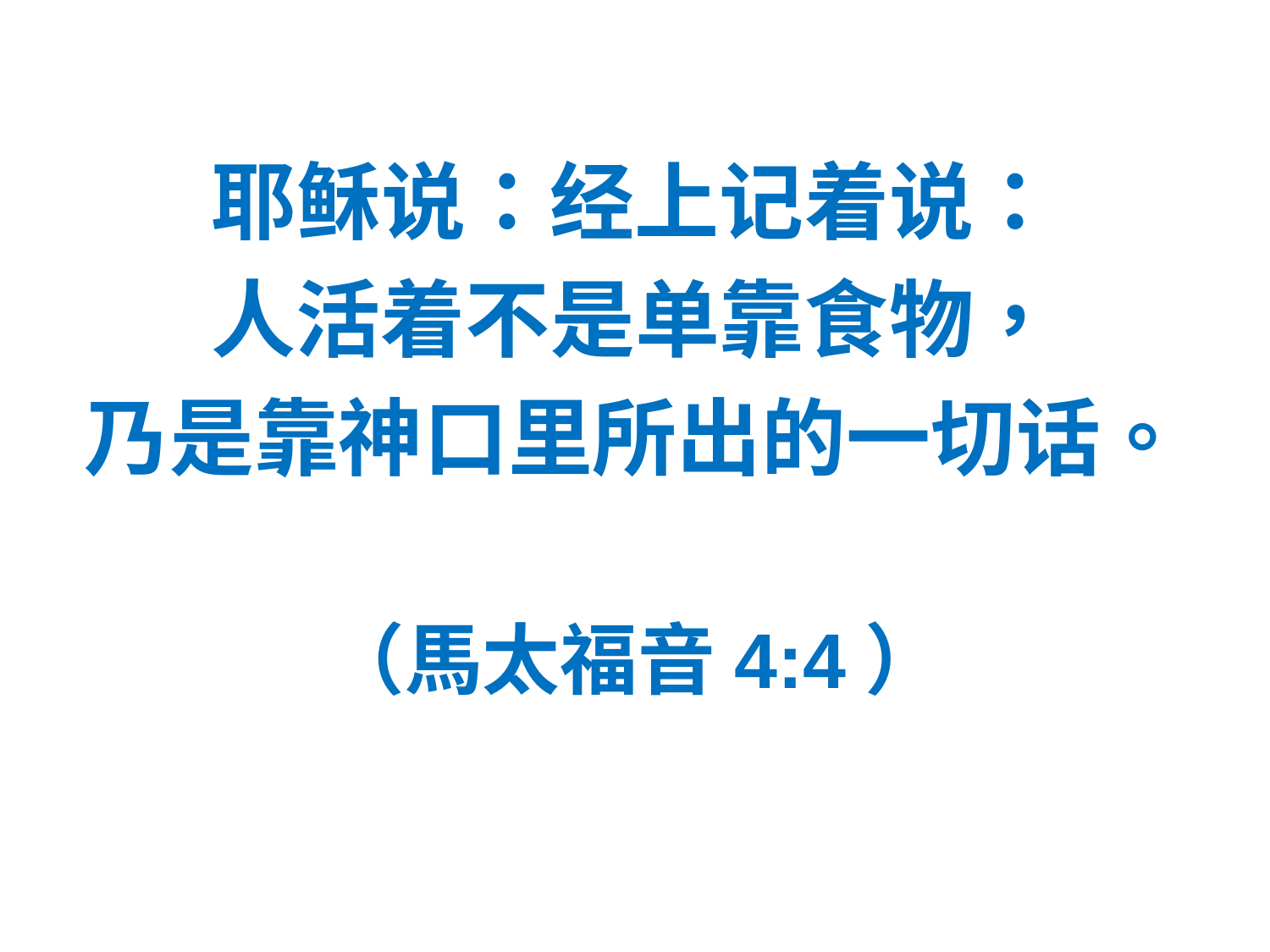

#
耶稣说：经上记着说：
人活着不是单靠食物，
乃是靠神口里所出的一切话。

（馬太福音4:4）